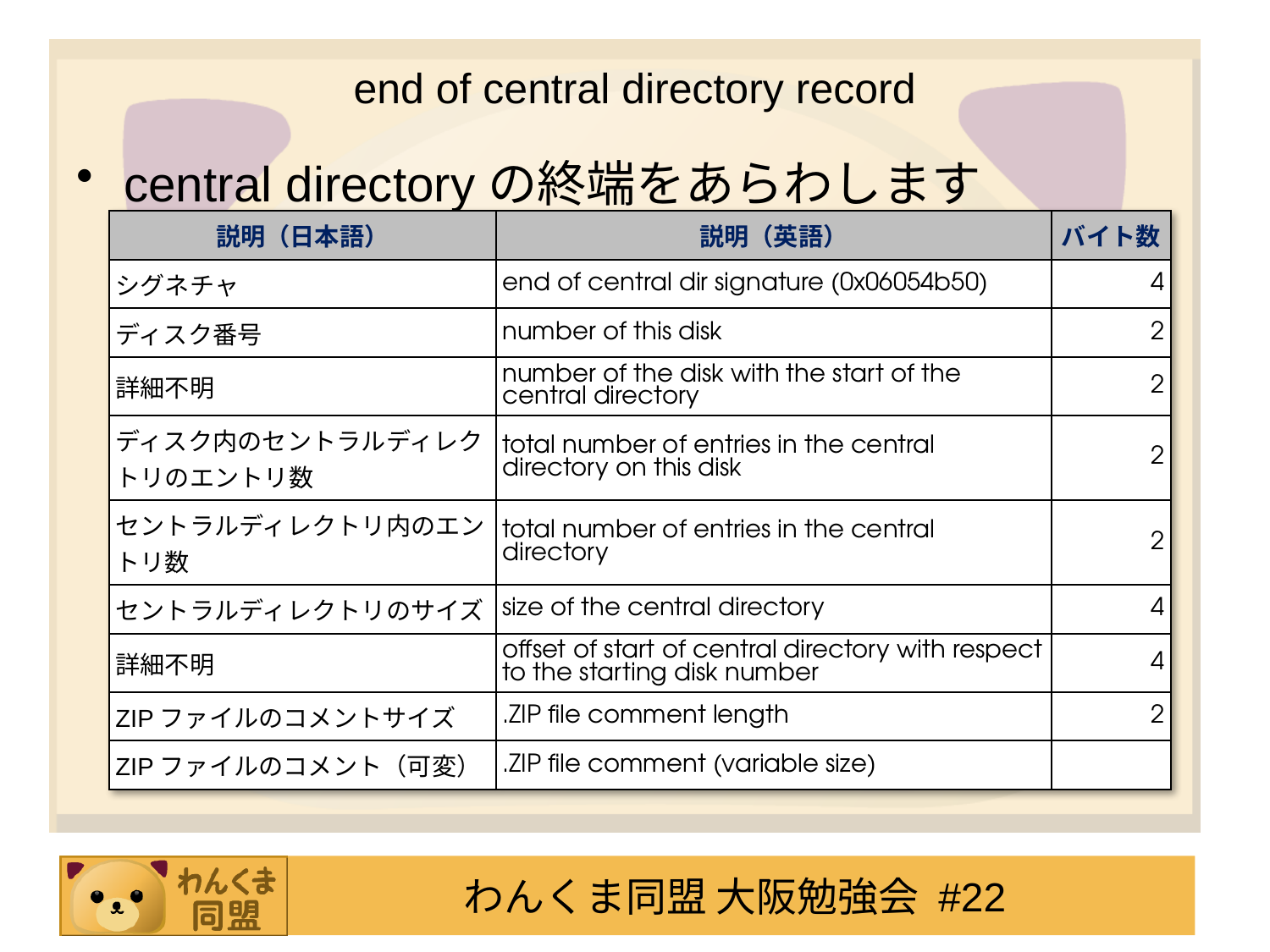

# end of central directory record
central directoryの終端をあらわします
| 説明（日本語） | 説明（英語） | バイト数 |
| --- | --- | --- |
| シグネチャ | end of central dir signature (0x06054b50) | 4 |
| ディスク番号 | number of this disk | 2 |
| 詳細不明 | number of the disk with the start of the central directory | 2 |
| ディスク内のセントラルディレクトリのエントリ数 | total number of entries in the central directory on this disk | 2 |
| セントラルディレクトリ内のエントリ数 | total number of entries in the central directory | 2 |
| セントラルディレクトリのサイズ | size of the central directory | 4 |
| 詳細不明 | offset of start of central directory with respect to the starting disk number | 4 |
| ZIPファイルのコメントサイズ | .ZIP file comment length | 2 |
| ZIPファイルのコメント（可変） | .ZIP file comment (variable size) |  |